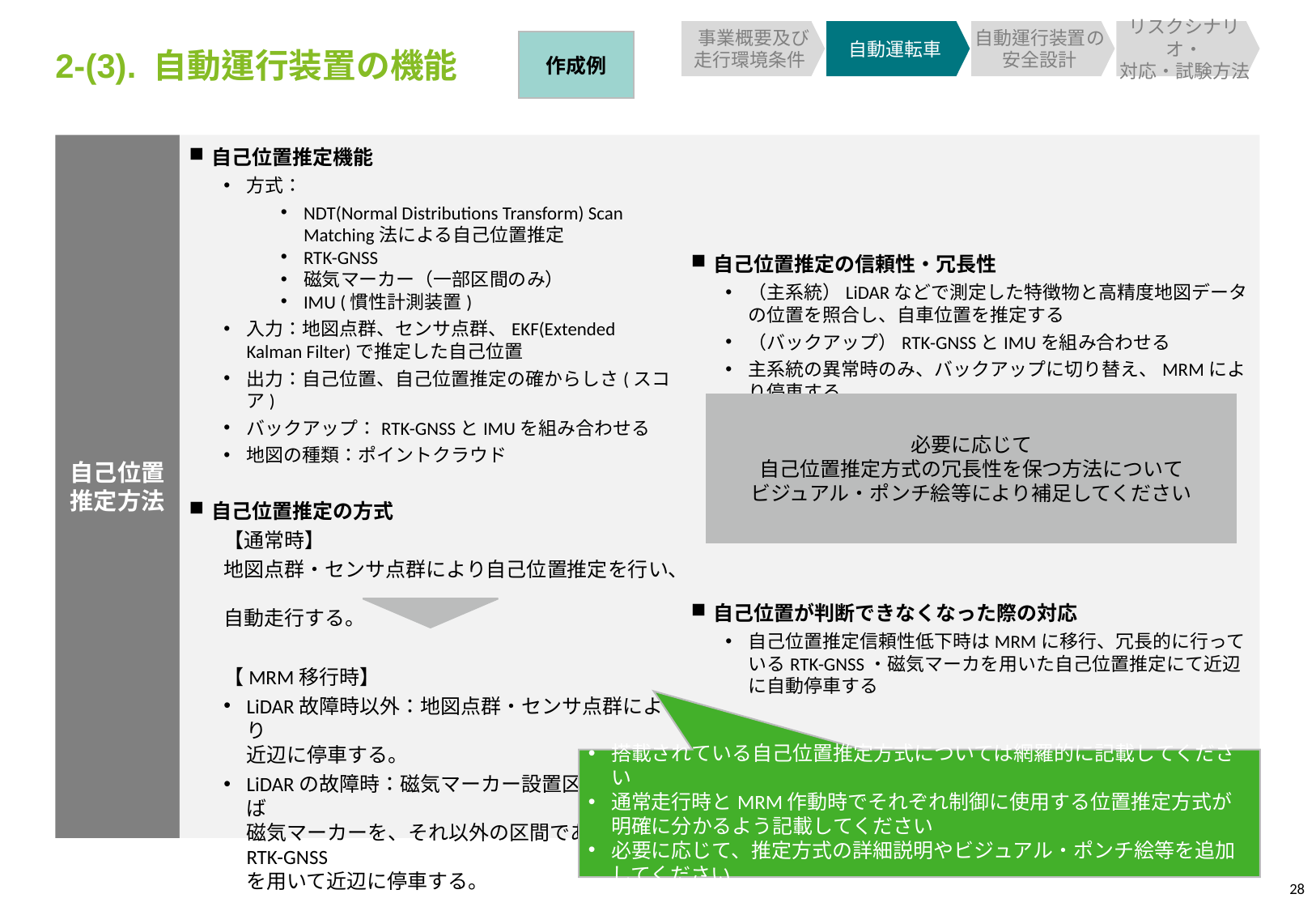

事業概要及び
走行環境条件
自動運転車
自動運行装置の安全設計
リスクシナリオ・
対応・試験方法
作成例
2-(3). 自動運行装置の機能
自己位置推定機能
方式：
NDT(Normal Distributions Transform) Scan Matching法による自己位置推定
RTK-GNSS
磁気マーカー（一部区間のみ）
IMU (慣性計測装置)
入力：地図点群、センサ点群、EKF(Extended Kalman Filter)で推定した自己位置
出力：自己位置、自己位置推定の確からしさ(スコア)
バックアップ：RTK-GNSSとIMUを組み合わせる
地図の種類：ポイントクラウド

自己位置推定の方式
【通常時】
地図点群・センサ点群により自己位置推定を行い、
自動走行する。

【MRM移行時】
LiDAR故障時以外：地図点群・センサ点群により
近辺に停車する。
LiDARの故障時：磁気マーカー設置区間であれば
磁気マーカーを、それ以外の区間であればRTK-GNSS
を用いて近辺に停車する。

自己位置推定の信頼性・冗長性
（主系統）LiDARなどで測定した特徴物と高精度地図データの位置を照合し、自車位置を推定する
（バックアップ）RTK-GNSSとIMUを組み合わせる
主系統の異常時のみ、バックアップに切り替え、MRMにより停車する

自己位置が判断できなくなった際の対応
自己位置推定信頼性低下時はMRMに移行、冗長的に行っているRTK-GNSS・磁気マーカを用いた自己位置推定にて近辺に自動停車する

自己位置
推定方法
必要に応じて
自己位置推定方式の冗長性を保つ方法について
ビジュアル・ポンチ絵等により補足してください

搭載されている自己位置推定方式については網羅的に記載してください
通常走行時とMRM作動時でそれぞれ制御に使用する位置推定方式が明確に分かるよう記載してください
必要に応じて、推定方式の詳細説明やビジュアル・ポンチ絵等を追加してください
28